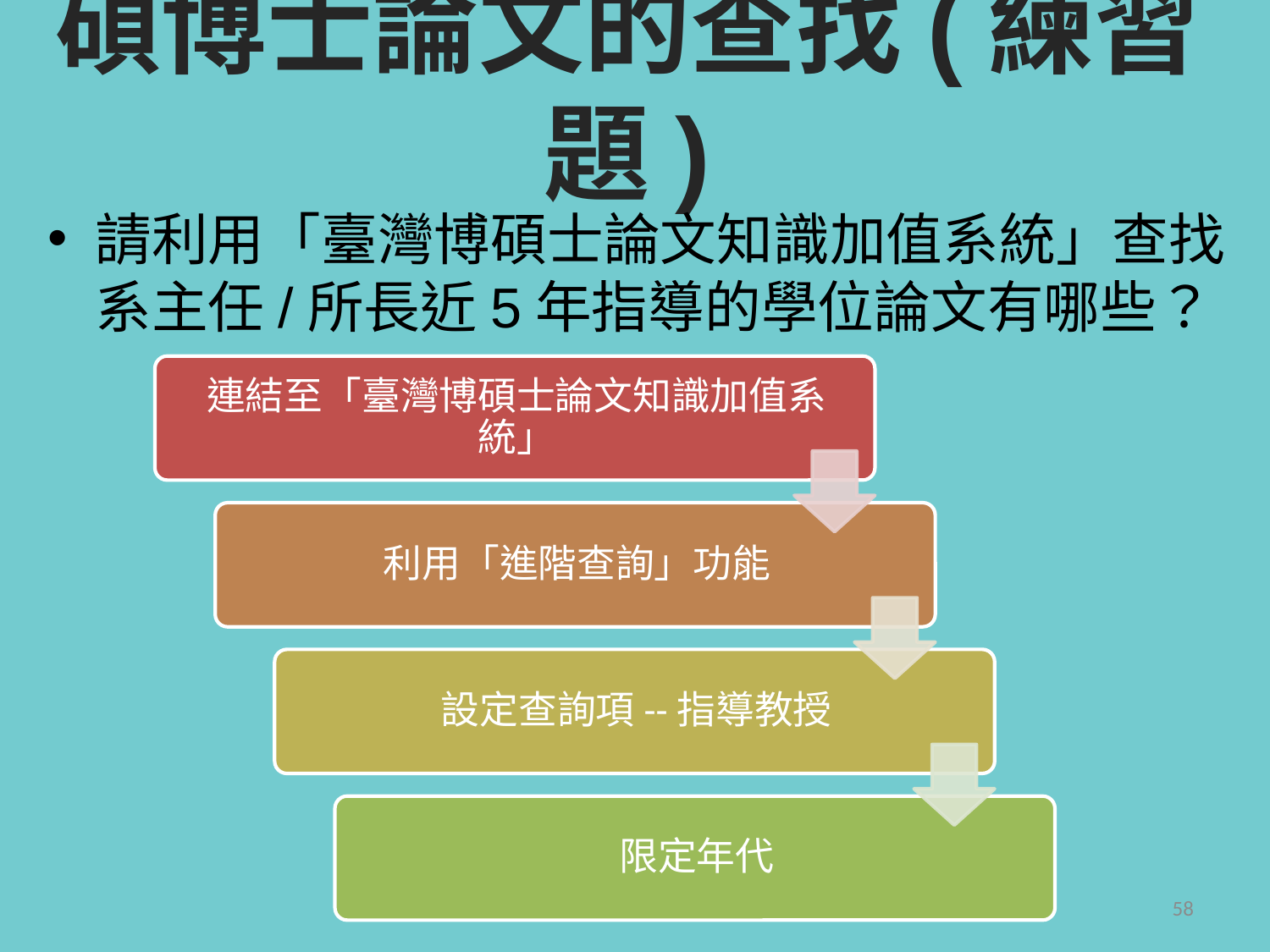

# 碩博士論文的查找(練習題)
請利用「臺灣博碩士論文知識加值系統」查找系主任/所長近5年指導的學位論文有哪些？

連結至「臺灣博碩士論文知識加值系統」
利用「進階查詢」功能
設定查詢項--指導教授
限定年代

58